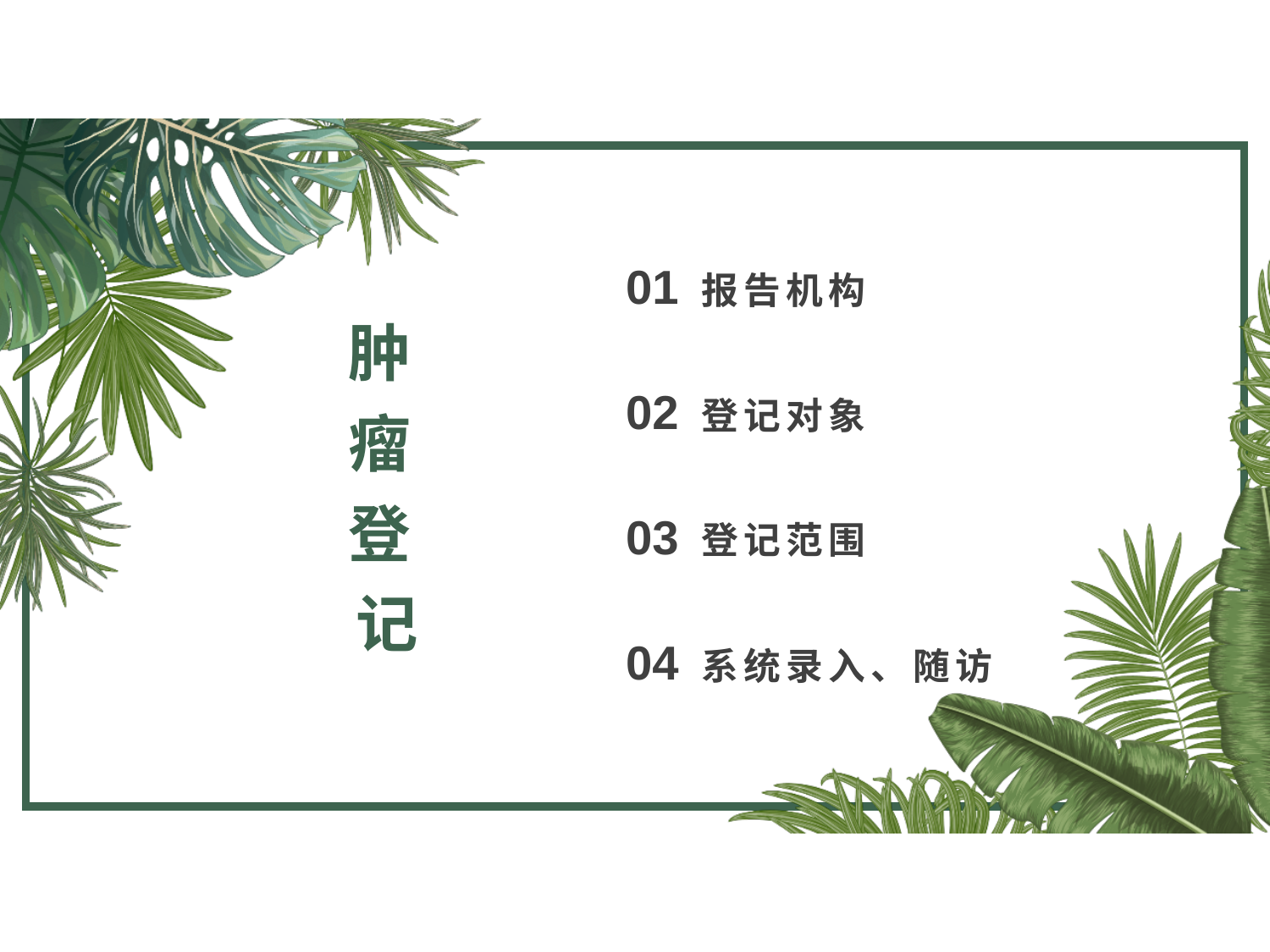

报告机构
01
肿瘤登记
登记对象
02
登记范围
03
系统录入、随访
04